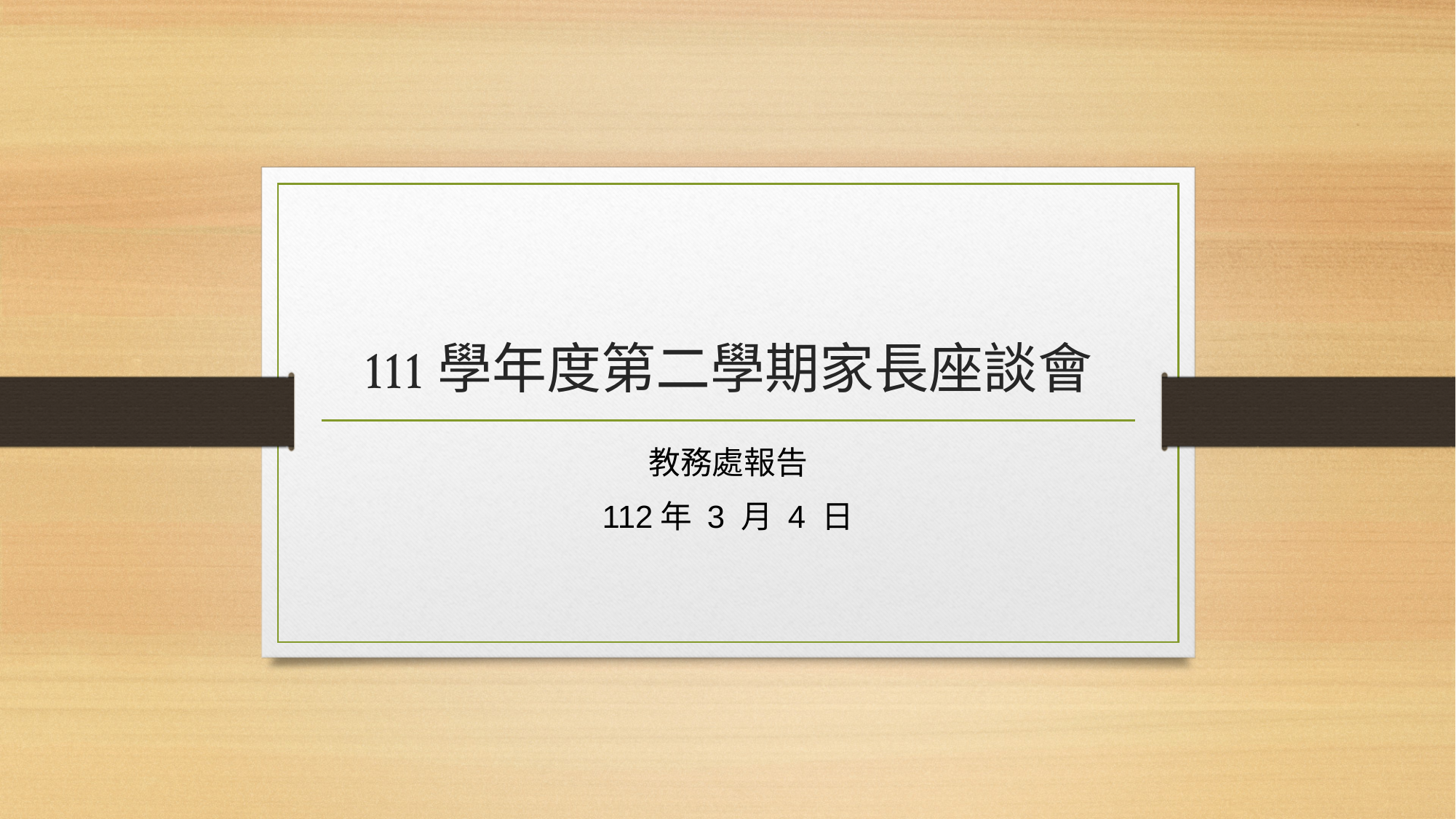

# 111學年度第二學期家長座談會
教務處報告
112年 3 月 4 日